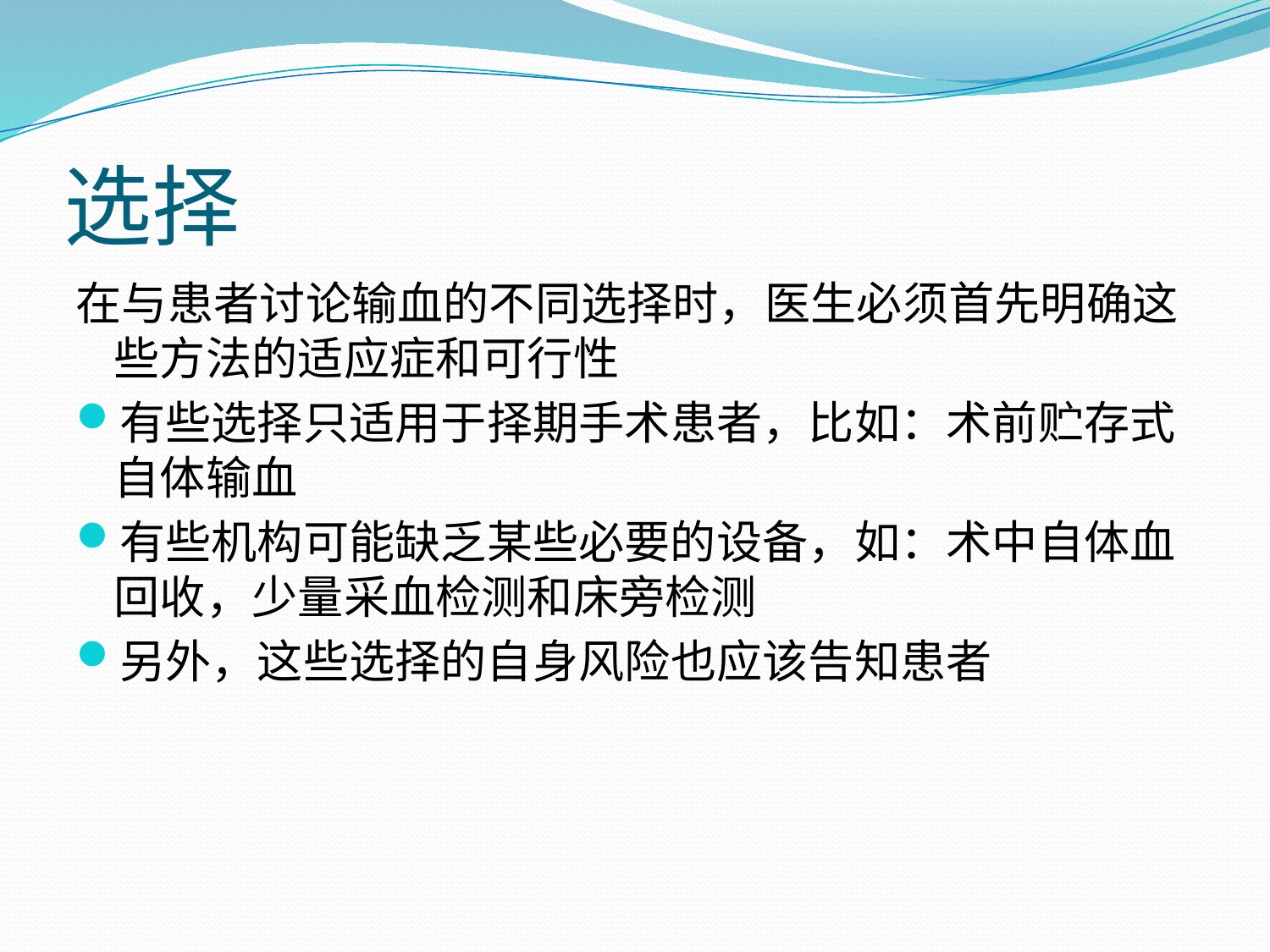

# 选择
在与患者讨论输血的不同选择时，医生必须首先明确这些方法的适应症和可行性
有些选择只适用于择期手术患者，比如：术前贮存式自体输血
有些机构可能缺乏某些必要的设备，如：术中自体血回收，少量采血检测和床旁检测
另外，这些选择的自身风险也应该告知患者